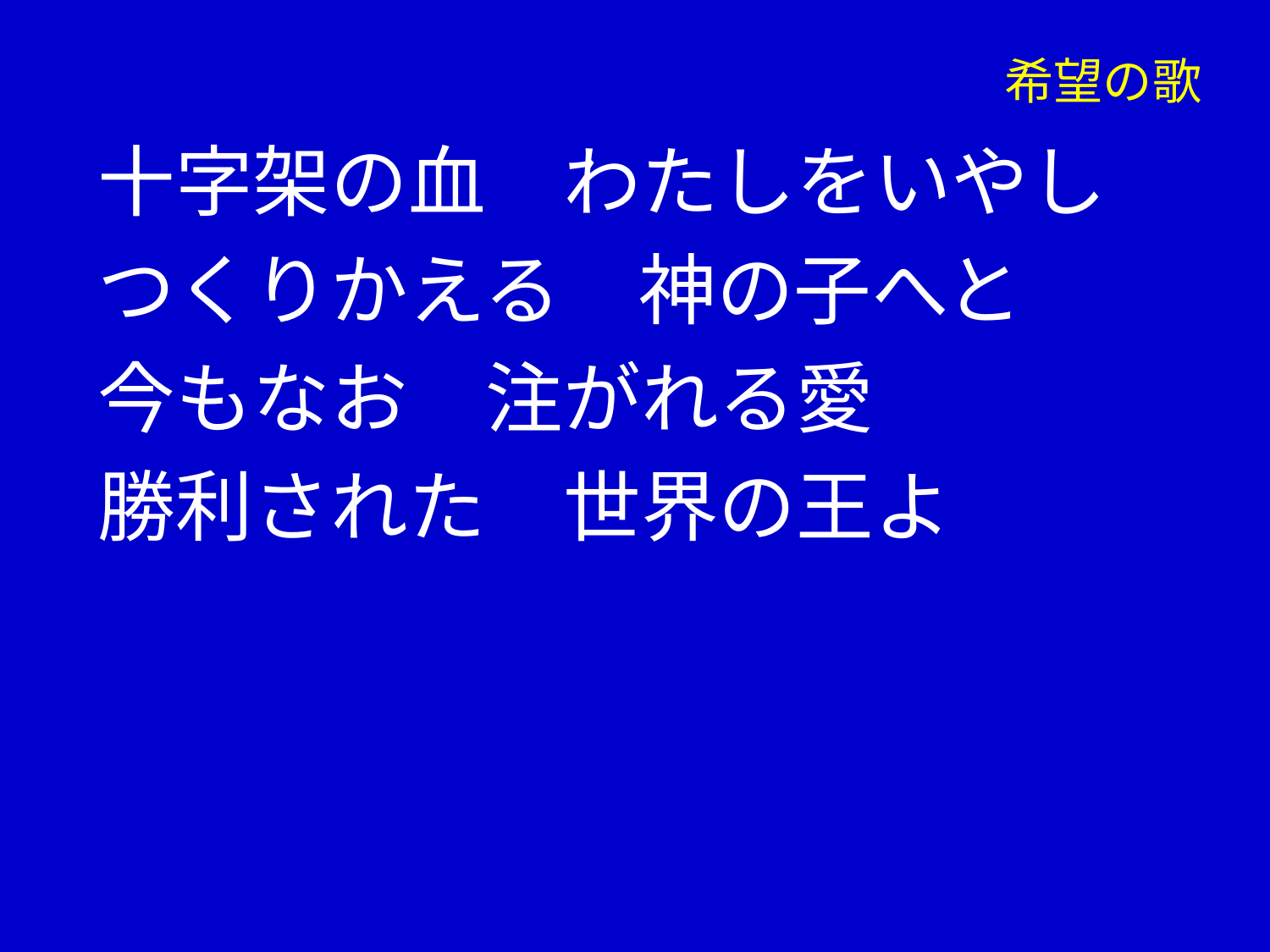

# 希望の歌
十字架の血　わたしをいやし
つくりかえる　神の子へと
今もなお　注がれる愛
勝利された　世界の王よ